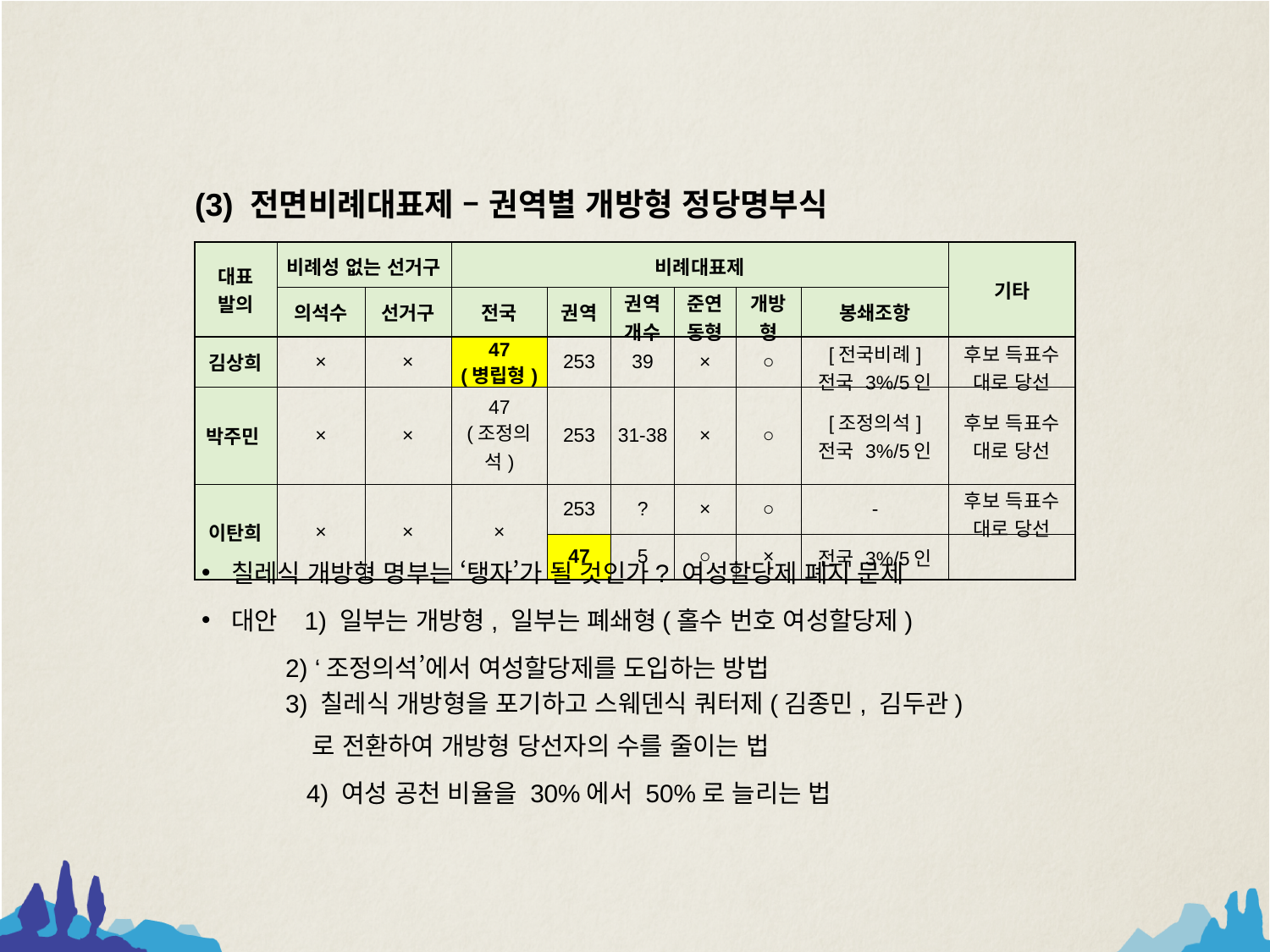

(3) 전면비례대표제 – 권역별 개방형 정당명부식
| 대표 발의 | 비례성 없는 선거구 |  | 비례대표제 |  |  |  |  |  | 기타 |
| --- | --- | --- | --- | --- | --- | --- | --- | --- | --- |
|  | 의석수 | 선거구 | 전국 | 권역 | 권역 개수 | 준연동형 | 개방형 | 봉쇄조항 |  |
| 김상희 | × | × | 47 (병립형) | 253 | 39 | × | ○ | [전국비례] 전국 3%/5인 | 후보 득표수 대로 당선 |
| 박주민 | × | × | 47 (조정의석) | 253 | 31-38 | × | ○ | [조정의석] 전국 3%/5인 | 후보 득표수 대로 당선 |
| 이탄희 | × | × | × | 253 | ? | × | ○ | - | 후보 득표수 대로 당선 |
|  |  |  |  | 47 | 5 | ○ | × | 전국 3%/5인 |  |

칠레식 개방형 명부는 ‘탱자’가 될 것인가? 여성할당제 폐지 문제
대안   1) 일부는 개방형, 일부는 폐쇄형(홀수 번호 여성할당제)
            2) ‘조정의석’에서 여성할당제를 도입하는 방법
            3) 칠레식 개방형을 포기하고 스웨덴식 쿼터제(김종민, 김두관)
               로 전환하여 개방형 당선자의 수를 줄이는 법
               4) 여성 공천 비율을 30%에서 50%로 늘리는 법